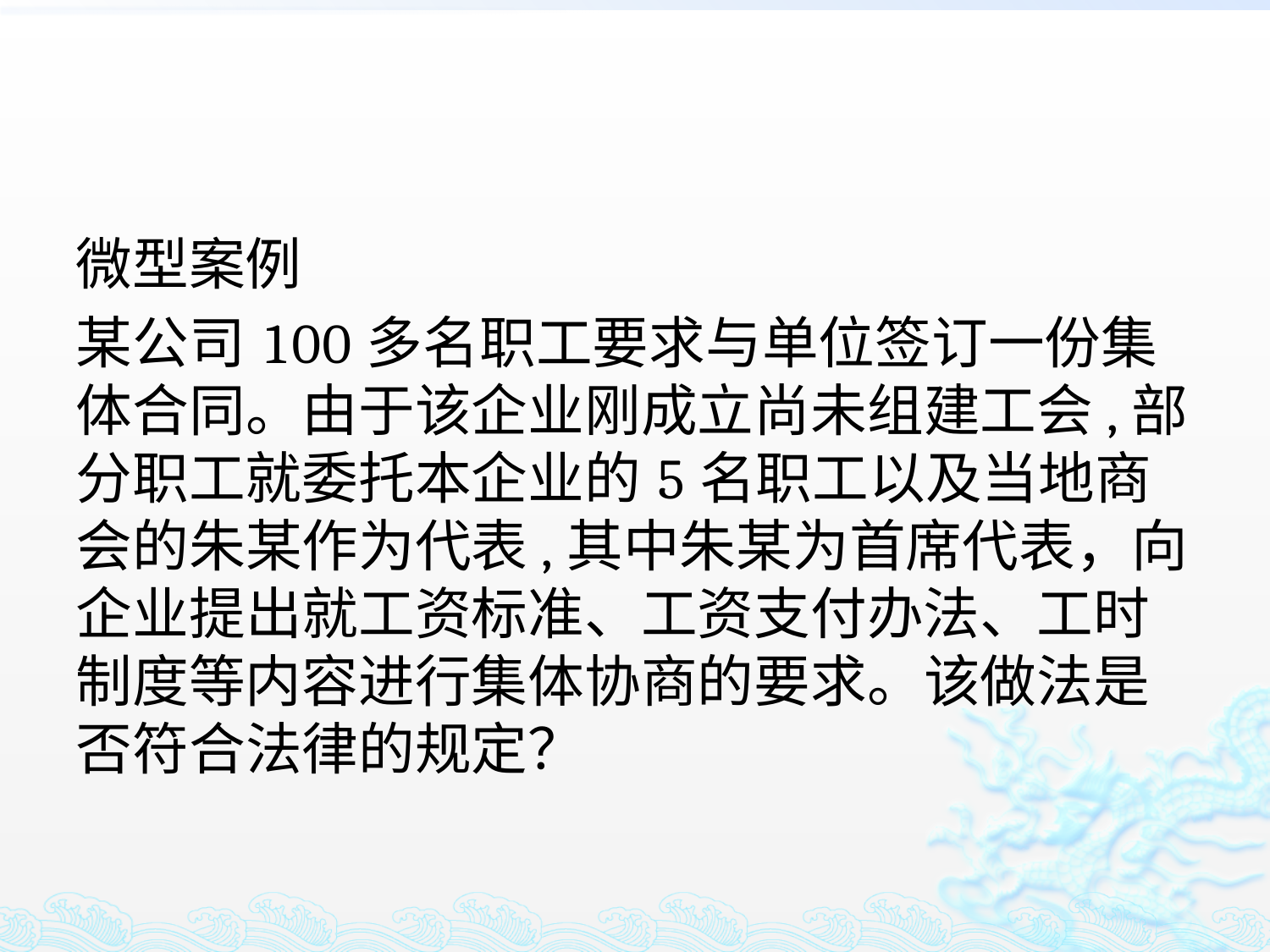

#
微型案例
某公司100多名职工要求与单位签订一份集体合同。由于该企业刚成立尚未组建工会,部分职工就委托本企业的5名职工以及当地商会的朱某作为代表,其中朱某为首席代表，向企业提出就工资标准、工资支付办法、工时制度等内容进行集体协商的要求。该做法是否符合法律的规定？